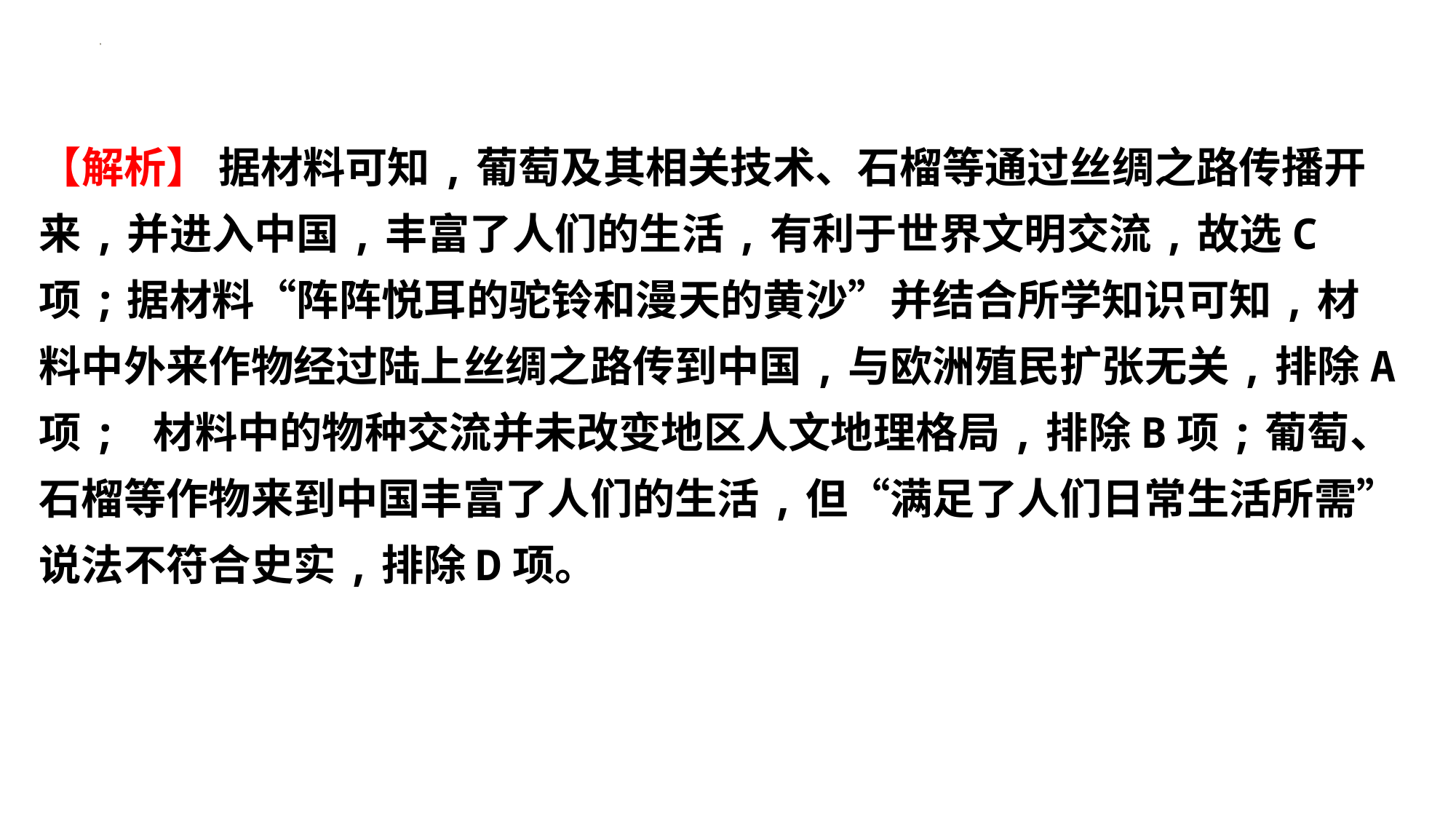

【解析】 据材料可知,葡萄及其相关技术、石榴等通过丝绸之路传播开来,并进入中国,丰富了人们的生活,有利于世界文明交流,故选C项;据材料“阵阵悦耳的驼铃和漫天的黄沙”并结合所学知识可知,材料中外来作物经过陆上丝绸之路传到中国,与欧洲殖民扩张无关,排除A项; 材料中的物种交流并未改变地区人文地理格局,排除B项;葡萄、石榴等作物来到中国丰富了人们的生活,但“满足了人们日常生活所需”说法不符合史实,排除D项。